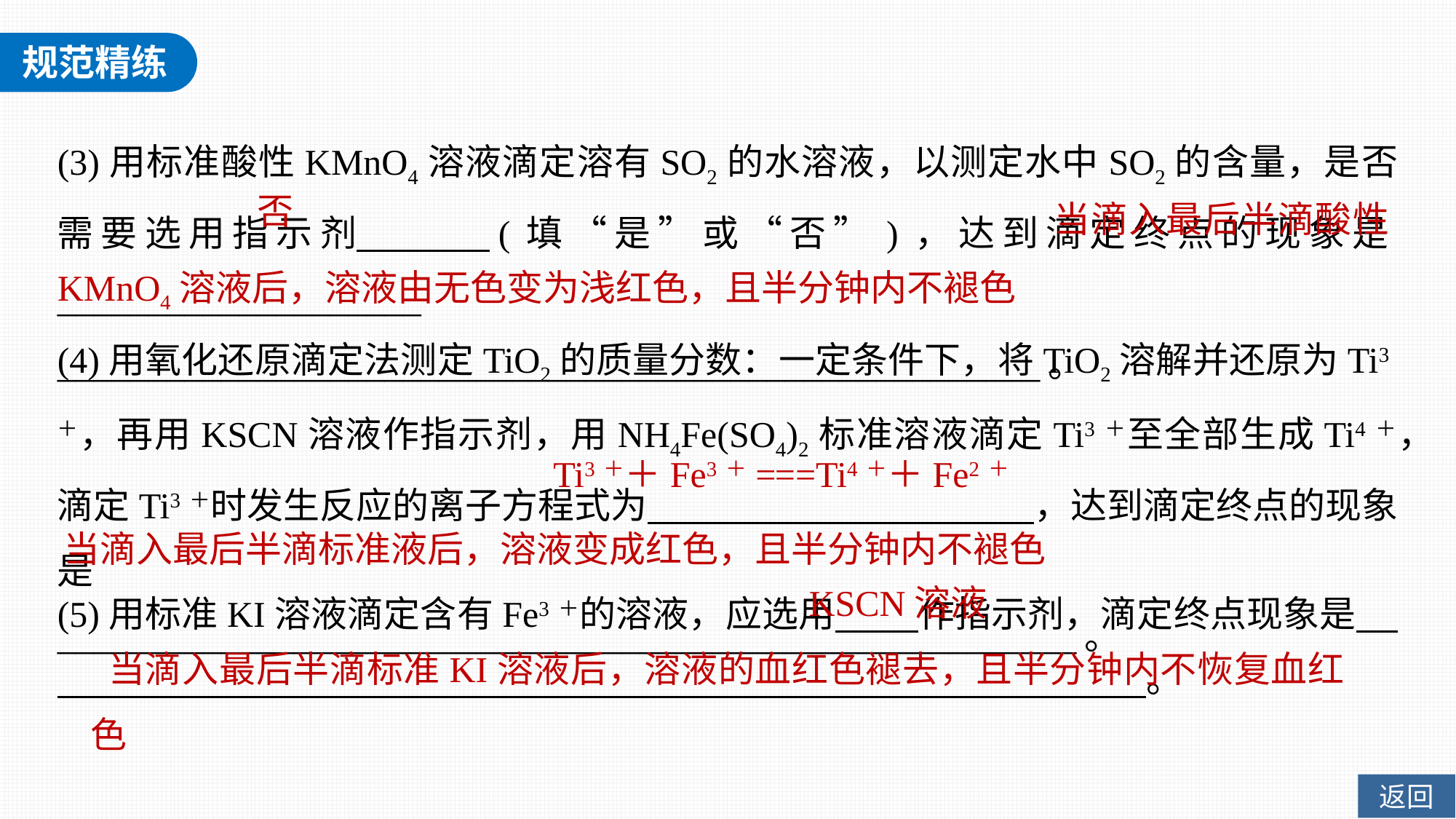

(3)用标准酸性KMnO4溶液滴定溶有SO2的水溶液，以测定水中SO2的含量，是否需要选用指示剂        (填“是”或“否”)，达到滴定终点的现象是____________________
______________________________________________________。
                                                                                                            当滴入最后半滴酸性KMnO4溶液后，溶液由无色变为浅红色，且半分钟内不褪色
否
(4)用氧化还原滴定法测定TiO2的质量分数：一定条件下，将TiO2溶解并还原为Ti3＋，再用KSCN溶液作指示剂，用NH4Fe(SO4)2标准溶液滴定Ti3＋至全部生成Ti4＋，滴定Ti3＋时发生反应的离子方程式为                                               ，达到滴定终点的现象是
________________________________________________________。
Ti3＋＋Fe3＋===Ti4＋＋Fe2＋
当滴入最后半滴标准液后，溶液变成红色，且半分钟内不褪色
(5)用标准KI溶液滴定含有Fe3＋的溶液，应选用          作指示剂，滴定终点现象是                                                                                                                                           。
KSCN溶液
 当滴入最后半滴标准KI溶液后，溶液的血红色褪去，且半分钟内不恢复血红色
返回